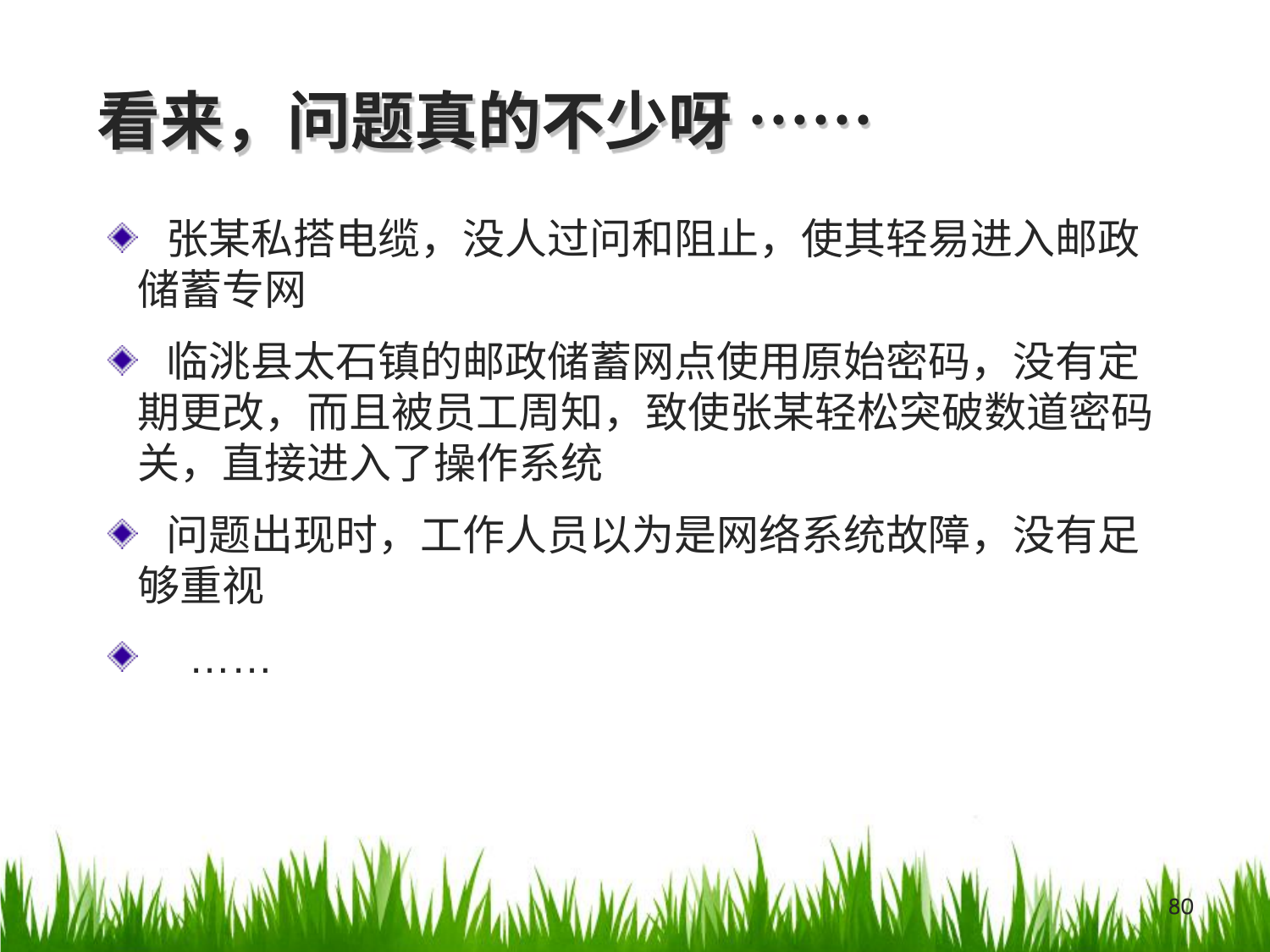

看来，问题真的不少呀 ……
  张某私搭电缆，没人过问和阻止，使其轻易进入邮政储蓄专网
  临洮县太石镇的邮政储蓄网点使用原始密码，没有定期更改，而且被员工周知，致使张某轻松突破数道密码关，直接进入了操作系统
  问题出现时，工作人员以为是网络系统故障，没有足够重视
  ……
80